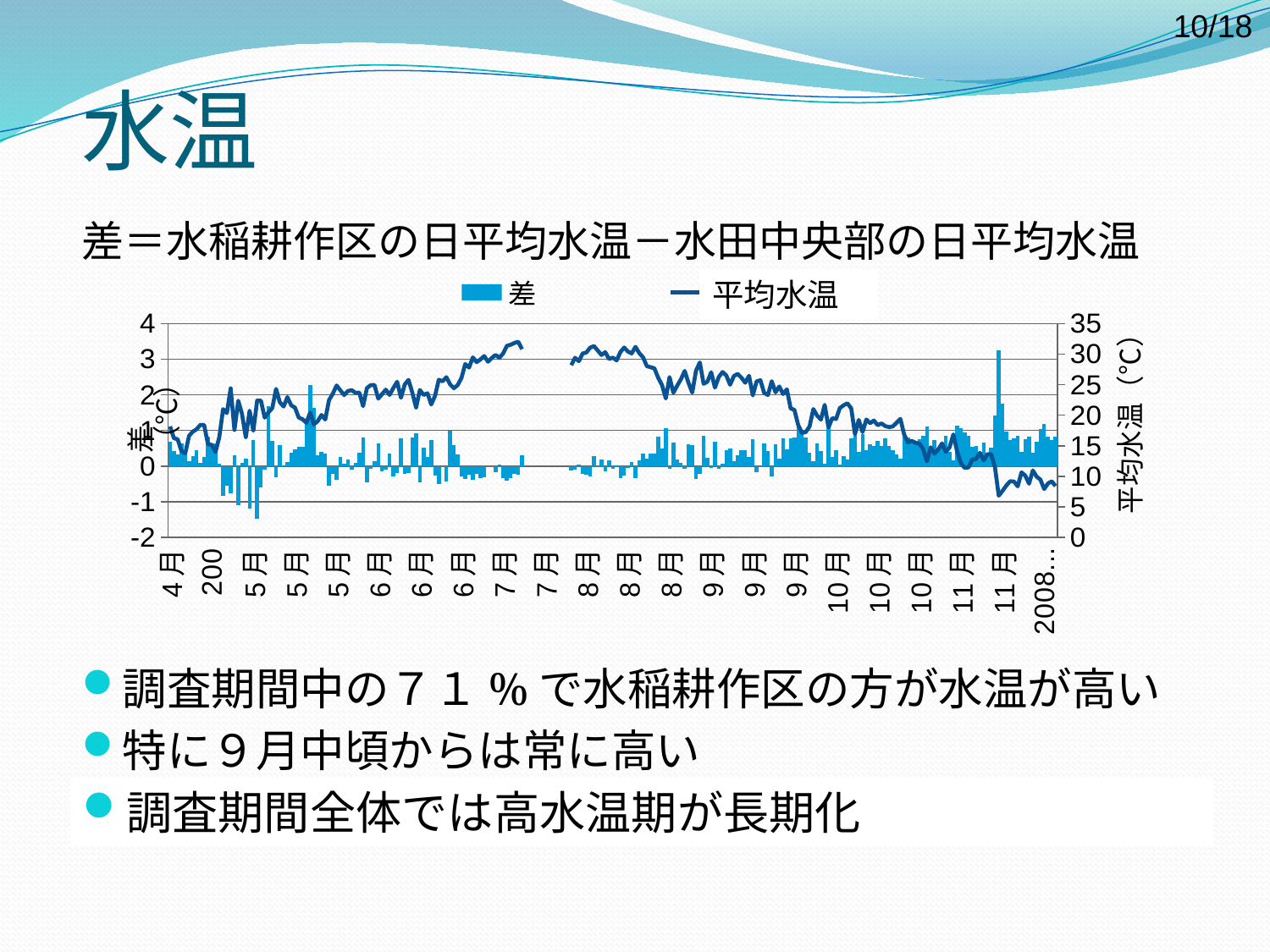

10/18
水温
差＝水稲耕作区の日平均水温－水田中央部の日平均水温

### Chart

| Category | 差 | 平均 |
|---|---|---|
| 4月 | 0.6935000000000073 | 18.15378750000001 |
| 2008年4月 | 0.41720833333332585 | 16.24603124999989 |
| 2008年4月 | 0.33599999999999963 | 16.03961458333319 |
| 2008年4月 | 0.6285208333333321 | 14.131906250000009 |
| 2008年4月 | 0.36531250000000715 | 13.769072916666676 |
| 2008年4月 | 0.1394166666666659 | 16.612479166666695 |
| 2008年4月 | 0.2737499999999999 | 17.308052083333216 |
| 2008年4月 | 0.43633333333333735 | 17.702921874999898 |
| 2008年4月 | 0.09116666666666672 | 18.410651041666668 |
| 2008年4月 | 0.26760416666666487 | 18.386802083333187 |
| 2008年4月 | 0.8195833333333411 | 15.271906250000002 |
| 2008年4月 | 0.5472083333333376 | 15.135473958333334 |
| 2008年4月 | 0.647041666666682 | 13.999145833333356 |
| 2008年4月 | 0.061687499999997904 | 16.407927083333238 |
| 2008年4月 | -0.8377291666666767 | 20.988104166666673 |
| 2008年4月 | -0.5424791666666695 | 20.35177604166666 |
| 2008年4月 | -0.7558125000000082 | 24.39309375000003 |
| 5月 | 0.3118541666666689 | 17.591520833333156 |
|  | -1.1063749999999928 | 22.370343750000007 |
|  | 0.08335416666665997 | 20.210953125000156 |
|  | 0.20512499999999534 | 16.361776041666676 |
| 5月 | -1.1889791666666798 | 20.73039583333321 |
| 5月 | 0.7208541666666657 | 17.457609374999876 |
| 5月 | -1.4690208333333459 | 22.389500000000016 |
| 5月 | -0.5910833333333443 | 22.369937500000002 |
| 5月 | -0.09824999999999362 | 19.59281770833329 |
| 5月 | 1.69168749999999 | 20.45405729166667 |
| 5月 | 0.7171250000000058 | 21.175296874999884 |
| 5月 | -0.3117916666666752 | 24.292171874999898 |
| 5月 | 0.5894999999999975 | 22.113687499999994 |
| 5月 | 0.029437500000003922 | 21.415072916666663 |
| 5月 | 0.1042083333333359 | 22.952078125000035 |
| 5月 | 0.3782083333333333 | 21.60929166666673 |
| 5月 | 0.46020833333333044 | 21.237390625000035 |
| 5月 | 0.5487291666666607 | 19.60844791666666 |
| 5月 | 0.5316666666666625 | 19.334947916666735 |
| 5月 | 1.2964583333333353 | 18.760067708333253 |
| 5月 | 2.2847291666666862 | 20.4241093749999 |
| 5月 | 1.636166666666668 | 18.495645833333082 |
| 5月 | 0.3031458333333319 | 19.028046874999802 |
| 5月 | 0.3957916666666783 | 20.036218750000035 |
| 5月 | 0.35447916666666546 | 19.291166666666665 |
| 5月 | -0.5442083333333376 | 22.48889583333317 |
| 5月 | -0.2283125000000048 | 23.519750000000005 |
| 5月 | -0.37322916666665906 | 24.859166666666695 |
| 5月 | 0.24562500000000398 | 24.05780208333329 |
| 5月 | 0.05985416666666765 | 23.301427083333227 |
| 5月 | 0.19477083333332956 | 23.960307291666588 |
| 6月 | -0.09541666666666869 | 24.087244791666688 |
| 6月 | 0.0895416666666627 | 23.656953125000182 |
| 6月 | 0.3774791666666554 | 23.688036458333215 |
| 6月 | 0.8122499999999917 | 21.484989583333164 |
| 6月 | -0.46006249999999105 | 24.42958854166663 |
| 6月 | -0.07581249999999841 | 24.907359374999903 |
| 6月 | 0.1373750000000058 | 24.945249999999835 |
| 6月 | 0.6297916666666633 | 22.72232291666657 |
| 6月 | -0.13595833333333557 | 23.43613020833318 |
| 6月 | -0.10060416666666012 | 24.18333854166663 |
| 6月 | 0.3623333333333214 | 23.31880208333329 |
| 6月 | -0.29997916666667523 | 24.458713541666537 |
| 6月 | -0.19320833333334234 | 25.47287500000003 |
| 6月 | 0.7835416666666577 | 22.848515624999987 |
| 6月 | -0.2299375000000197 | 25.024067708333327 |
| 6月 | -0.1999791666666546 | 25.77194270833325 |
| 6月 | 0.7909583333333466 | 23.720265625000035 |
| 6月 | 0.9236874999999962 | 21.21857291666667 |
| 6月 | -0.4557083333333303 | 24.117854166666913 |
| 6月 | 0.5144374999999936 | 23.315124999999988 |
| 6月 | 0.2652291666666608 | 23.60589062500012 |
| 6月 | 0.7273750000000047 | 21.75149479166669 |
| 6月 | -0.27064583333333303 | 23.148114583333175 |
| 6月 | -0.511333333333333 | 25.805453124999985 |
| 6月 | -0.011333333333329419 | 25.542083333333174 |
| 6月 | -0.42572916666665733 | 26.208869791666654 |
| 6月 | 1.0018958333333288 | 25.039083333333224 |
| 6月 | 0.5823124999999959 | 24.410630208333156 |
| 6月 | 0.33910416666667775 | 24.931203124999993 |
| 6月 | -0.29660416666665557 | 26.11065104166673 |
| 7月 | -0.3612499999999964 | 28.36858854166663 |
| 7月 | -0.2357291666666619 | 27.798229166666626 |
| 7月 | -0.38539583333332444 | 29.45121354166667 |
| 7月 | -0.22583333333333774 | 28.69318749999999 |
| 7月 | -0.3482708333333238 | 29.117520833333224 |
| 7月 | -0.31852083333333614 | 29.679442708333223 |
| 7月 | -0.03987499999999855 | 28.751104166666735 |
| 7月 | -0.03660416666666695 | 29.36566145833329 |
| 7月 | -0.1588541666666644 | 29.877812500000005 |
| 7月 | 0.041270833333314265 | 29.387552083333183 |
| 7月 | -0.3273125000000014 | 30.0977395833331 |
| 7月 | -0.39808333333332324 | 31.35154687499987 |
| 7月 | -0.3331458333333333 | 31.53479687499989 |
| 7月 | -0.2289166666666667 | 31.825677083333183 |
| 7月 | -0.2515208333333499 | 32.02028645833304 |
| 7月 | 0.301375000000005 | 30.812088541666668 |
| 7月 | None | None |
| 7月 | None | None |
| 7月 | None | None |
| 7月 | None | None |
| 7月 | None | None |
| 7月 | None | None |
| 7月 | None | None |
| 7月 | None | None |
| 7月 | None | None |
| 7月 | None | None |
| 7月 | None | None |
| 7月 | None | None |
| 7月 | -0.12800000000000722 | 28.18364583333315 |
| 2008年7月 | -0.10581249999999844 | 29.395984374999983 |
| 2008年7月 | 0.031229166666666107 | 28.84512499999998 |
| 8月 | -0.20727083333333596 | 30.08705208333322 |
| 8月 | -0.2334166666666704 | 30.267765625 |
| 8月 | -0.28424999999999445 | 31.046052083333183 |
| 8月 | 0.2762484848484874 | 31.31429545454556 |
| 8月 | -0.004666666666640396 | 30.58223958333305 |
| 8月 | 0.1791041666666687 | 29.853411458333326 |
| 8月 | -0.15591666666667403 | 30.31347395833332 |
| 8月 | 0.15308333333333923 | 29.188010416666668 |
| 8月 | -0.07497916666666878 | 29.424421874999876 |
| 8月 | 0.01768749999999742 | 28.972755208333204 |
| 8月 | -0.3240833333333285 | 30.32496354166669 |
| 8月 | -0.2765625000000008 | 31.081458333333224 |
| 8月 | -0.041895833333352776 | 30.41345312499999 |
| 8月 | 0.1215000000000011 | 30.108161458333317 |
| 8月 | -0.3287083333333279 | 31.190593749999977 |
| 8月 | 0.1541041666666665 | 30.143078124999995 |
| 8月 | 0.354645833333322 | 29.48243229166645 |
| 8月 | 0.2099166666666754 | 28.023744791666672 |
| 8月 | 0.35629166666667444 | 27.85594270833322 |
| 8月 | 0.3406249999999987 | 27.66009375 |
| 8月 | 0.8204166666666666 | 26.129229166666658 |
| 8月 | 0.4829583333333398 | 24.928859374999895 |
| 8月 | 1.0567916666666513 | 22.741015624999992 |
| 8月 | -0.08164583333331522 | 26.22926041666669 |
| 8月 | 0.648208333333326 | 23.672328124999993 |
| 8月 | 0.17770833333333275 | 24.818812500000007 |
| 8月 | 0.0805625 | 25.874729166666654 |
| 8月 | -0.07729166666667098 | 27.238999999999987 |
| 8月 | 0.6226249999999947 | 25.289515625000003 |
| 8月 | 0.6013125000000056 | 23.698718749999987 |
| 8月 | -0.35543749999999885 | 27.307708333333245 |
| 9月 | -0.21033333333334242 | 28.62710937499999 |
| 9月 | 0.8511249999999961 | 25.12795833333334 |
| 9月 | 0.22889583333333274 | 25.4873593749999 |
| 9月 | -0.058729166666658665 | 27.02395833333331 |
| 9月 | 0.6760208333333354 | 24.52208333333317 |
| 9月 | -0.08635416666667052 | 26.23916145833334 |
| 9月 | 0.07399999999999812 | 27.065244791666682 |
| 9月 | 0.45704166666666535 | 26.500911458333366 |
| 9月 | 0.5010000000000048 | 24.97958854166667 |
| 9月 | 0.13458333333333541 | 26.415609374999843 |
| 9月 | 0.3150833333333339 | 26.75465104166669 |
| 9月 | 0.440145833333343 | 26.13843229166663 |
| 9月 | 0.4476041666666646 | 25.30994791666669 |
| 9月 | 0.2532916666666587 | 26.44953124999987 |
| 9月 | 0.7530416666666776 | 23.22731249999999 |
| 9月 | -0.1754166666666777 | 25.527031249999986 |
| 9月 | -0.03570833333333212 | 25.72995833333333 |
| 9月 | 0.632770833333352 | 23.64241145833329 |
| 9月 | 0.42810416666666173 | 23.30866666666667 |
| 9月 | -0.28481250000000985 | 25.560869791666658 |
| 9月 | 0.6170625000000065 | 23.74534895833317 |
| 9月 | 0.2001041666666481 | 24.70009895833329 |
| 9月 | 0.7825000000000024 | 23.455760416666678 |
| 9月 | 0.47339583333333485 | 24.23259374999999 |
| 9月 | 0.7813541666666626 | 21.11305208333333 |
| 9月 | 0.7924583333333359 | 20.8640625 |
| 9月 | 1.145437499999996 | 18.387557291666663 |
| 9月 | 0.9884791666666644 | 17.095682291666563 |
| 9月 | 0.794104166666667 | 17.23943229166659 |
| 9月 | 0.37735416666666893 | 18.15167187500003 |
| 10月 | 0.12970833333333406 | 20.999682291666563 |
| 10月 | 0.6258333333333288 | 19.922395833333145 |
| 10月 | 0.419791666666665 | 19.271463541666666 |
| 10月 | 0.06608333333332797 | 21.683812499999988 |
| 10月 | 1.0593958333333333 | 17.99926041666669 |
| 10月 | 0.25729166666666714 | 19.50883333333319 |
| 10月 | 0.44918749999999885 | 19.37552604166659 |
| 10月 | 0.053854166666667265 | 21.160093749999987 |
| 10月 | 0.2842500000000001 | 21.61786979166682 |
| 10月 | 0.18627083333333871 | 21.947041666666674 |
| 10月 | 0.7727291666666773 | 21.125921875000007 |
| 10月 | 1.187687500000012 | 16.90942708333315 |
| 10月 | 0.3962500000000023 | 19.22226041666666 |
| 10月 | 0.9077708333333351 | 17.23726041666677 |
| 10月 | 0.44958333333333655 | 19.28369791666667 |
| 10月 | 0.6223958333333273 | 18.68858854166663 |
| 10月 | 0.5672708333333422 | 19.12685416666684 |
| 10月 | 0.7156666666666567 | 18.361911458333328 |
| 10月 | 0.5538541666666568 | 18.653250000000035 |
| 10月 | 0.771895833333336 | 18.22268749999999 |
| 10月 | 0.5748541666666743 | 18.045885416666735 |
| 10月 | 0.4404374999999983 | 18.168713541666534 |
| 10月 | 0.31897916666666376 | 18.768203125000007 |
| 10月 | 0.19964583333332508 | 19.387546874999817 |
| 10月 | 0.8365625000000001 | 16.837473958333327 |
| 10月 | 0.805333333333337 | 15.56552604166673 |
| 10月 | 0.7001875000000002 | 15.792557291666721 |
| 10月 | 0.6817291666666636 | 15.487968749999999 |
| 10月 | 0.7473333333333319 | 15.364593750000004 |
| 10月 | 0.8489583333333389 | 14.451526041666721 |
| 10月 | 1.1028749999999974 | 12.451390625000014 |
| 11月 | 0.5358124999999986 | 14.746312499999998 |
| 11月 | 0.7381875000000022 | 13.713770833333323 |
| 11月 | 0.524479166666671 | 14.386057291666736 |
| 11月 | 0.5813958333333397 | 15.374302083333333 |
| 11月 | 0.8466041666666777 | 13.989723958333336 |
| 11月 | 0.39566666666667294 | 14.7500625 |
| 11月 | 0.15233333333333562 | 16.844958333333327 |
| 11月 | 1.1321874999999941 | 14.050614583333354 |
| 11月 | 1.064187500000011 | 12.111151041666668 |
| 11月 | 0.9441249999999979 | 11.372593750000053 |
| 11月 | 0.843979166666669 | 11.456567708333354 |
| 11月 | 0.5477916666666627 | 12.721546875000024 |
| 11月 | 0.5692708333333345 | 12.848484375000051 |
| 11月 | 0.3907083333333343 | 13.843177083333343 |
| 11月 | 0.6511666666666578 | 12.606437500000048 |
| 11月 | 0.38010416666666724 | 13.614234375000002 |
| 11月 | 0.5169791666666717 | 13.599562500000006 |
| 11月 | 1.431354166666664 | 11.463895833333376 |
| 11月 | 3.240416666666669 | 6.820927083333332 |
| 11月 | 1.7581458333333388 | 7.614854166666625 |
| 11月 | 0.9677083333333363 | 8.48811458333332 |
| 11月 | 0.736791666666669 | 9.181510416666667 |
| 11月 | 0.7769583333333339 | 9.15480208333334 |
| 11月 | 0.8507083333333417 | 8.35594791666676 |
| 11月 | 0.4026458333333309 | 10.63819791666667 |
| 11月 | 0.7661041666666687 | 10.11244270833333 |
| 11月 | 0.8313958333333404 | 8.78210416666667 |
| 11月 | 0.3781041666666665 | 10.960520833333376 |
| 11月 | 0.6727708333333388 | 9.94572916666667 |
| 11月 | 1.0428958333333327 | 9.457218750000001 |
| 2008年12月 | 1.1890625000000021 | 7.906812499999998 |
| 2008年12月 | 0.8317708333333411 | 8.819598958333357 |
| 2008年12月 | 0.7328541666666641 | 9.186625000000001 |
| 2008年12月 | 0.8309333333333346 | 8.405758333333335 |
平均水温
調査期間中の７１%で水稲耕作区の方が水温が高い
特に９月中頃からは常に高い
調査期間全体では高水温期が長期化